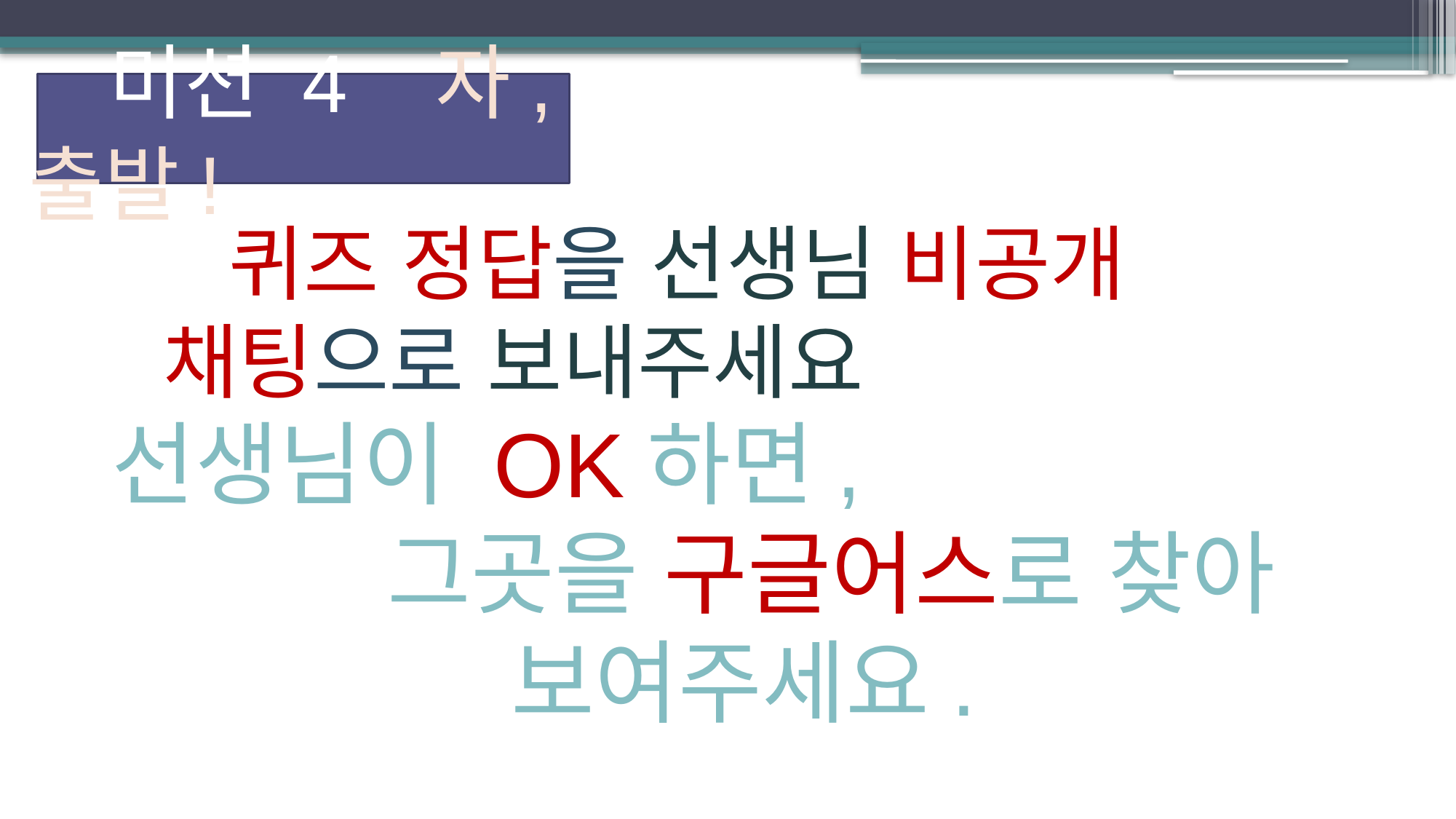

# 미션 4   자, 출발!

  퀴즈 정답을 선생님 비공개 채팅으로 보내주세요
선생님이 OK하면,
      그곳을 구글어스로 찾아 보여주세요.